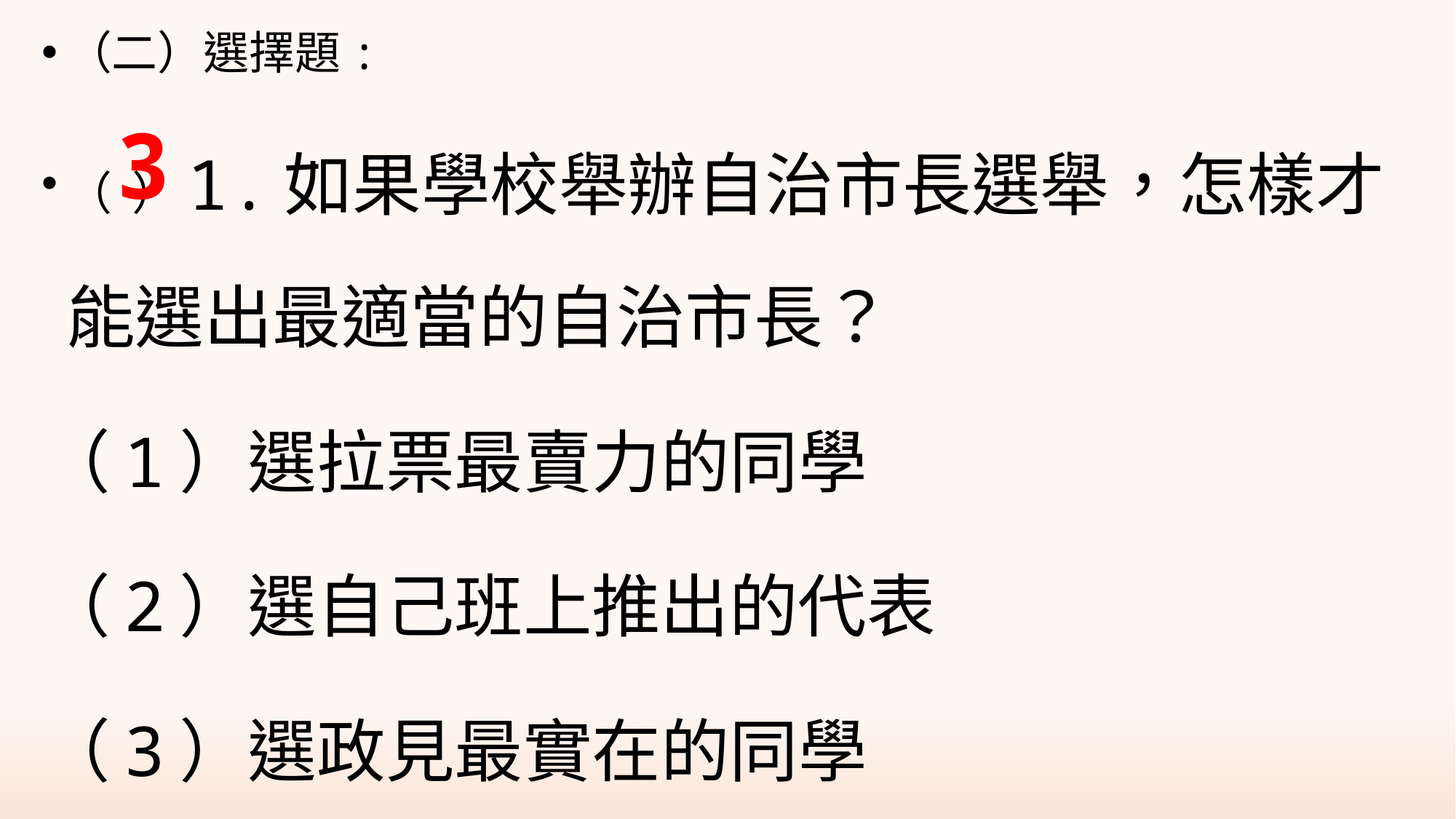

（二）選擇題:
（  ）1.如果學校舉辦自治市長選舉，怎樣才能選出最適當的自治市長？
（1）選拉票最賣力的同學
（2）選自己班上推出的代表
（3）選政見最實在的同學

3